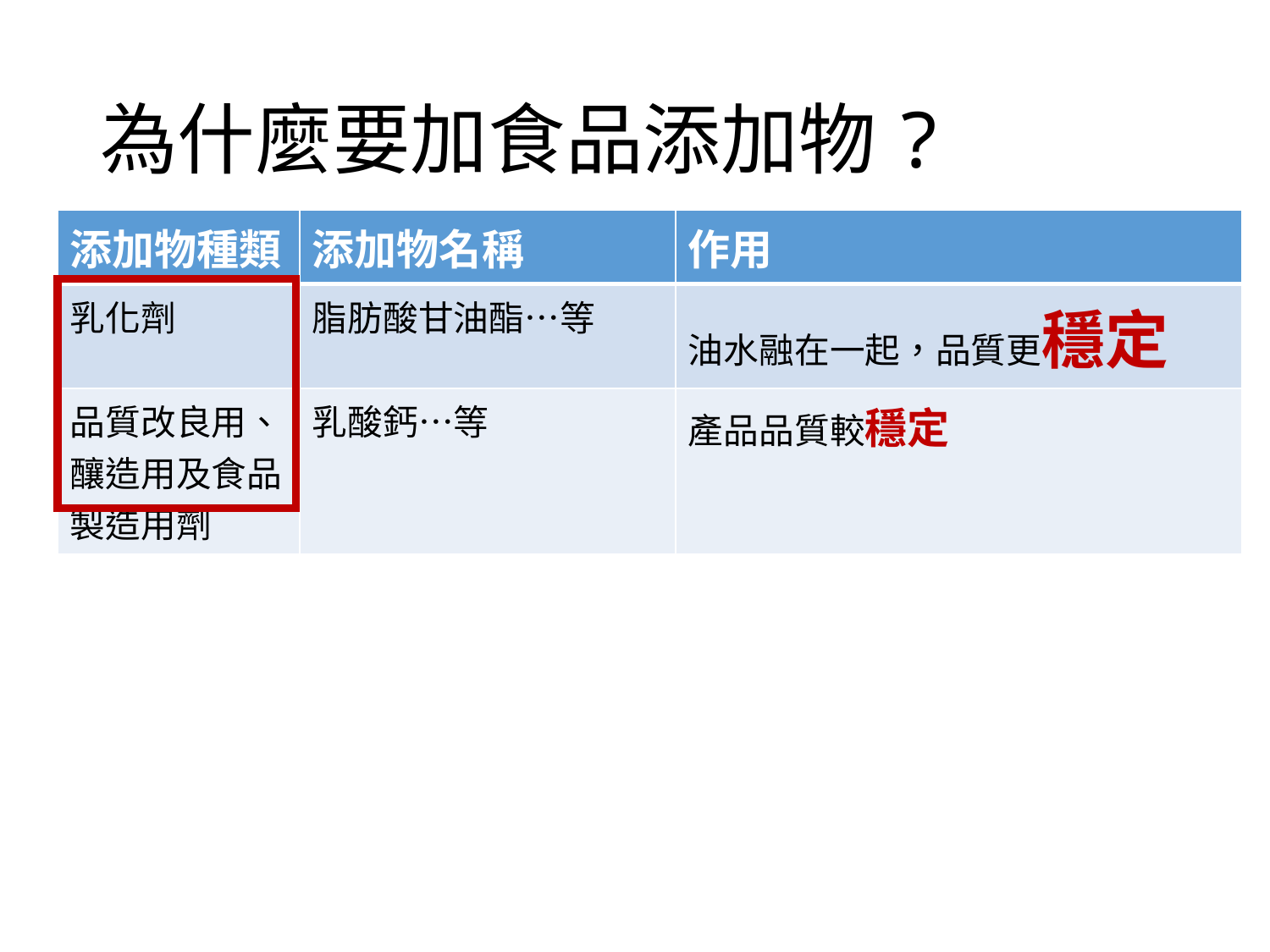

# 為什麼要加食品添加物?
| 添加物種類 | 添加物名稱 | 作用 |
| --- | --- | --- |
| 乳化劑 | 脂肪酸甘油酯…等 | 油水融在一起，品質更穩定 |
| 品質改良用、釀造用及食品製造用劑 | 乳酸鈣…等 | 產品品質較穩定 |